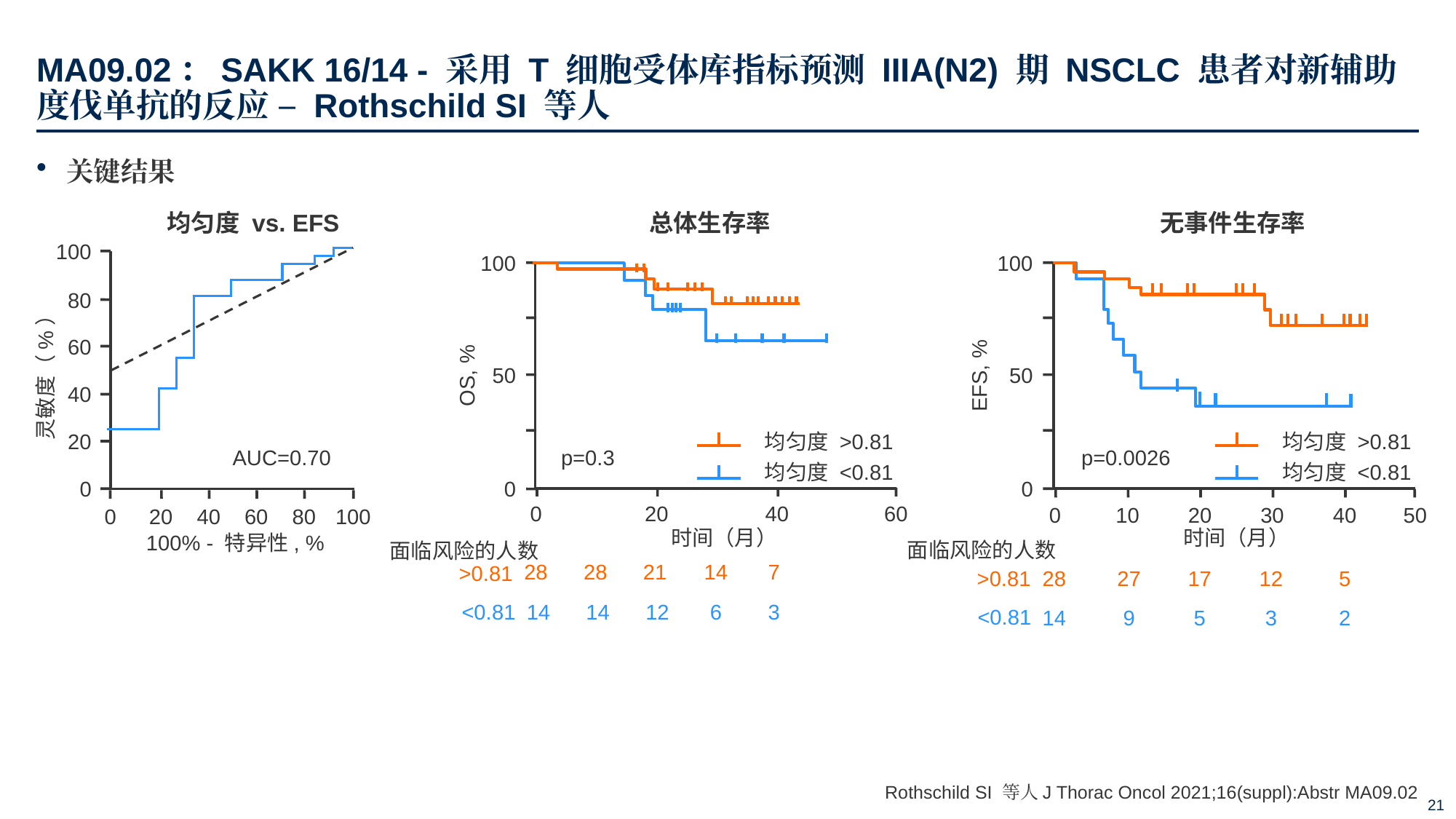

# MA09.02：SAKK 16/14 - 采用 T 细胞受体库指标预测 IIIA(N2) 期 NSCLC 患者对新辅助度伐单抗的反应 – Rothschild SI 等人
关键结果
均匀度 vs. EFS
总体生存率
100

50
OS, %

0

均匀度 >0.81
p=0.3
均匀度 <0.81

0
20
40
60
时间（月）
面临风险的人数
28
28
21
14
7
>0.81
<0.81
3
14
12
6
14
无事件生存率
100

80

60

灵敏度（%）
40

20

0

100

50
EFS, %

0

均匀度 >0.81
AUC=0.70
p=0.0026
均匀度 <0.81

0
10
20
30
40
50

0
20
40
60
80
100
时间（月）
100% - 特异性, %
面临风险的人数
>0.81
28
27
17
12
5
<0.81
14
9
5
3
2
Rothschild SI 等人J Thorac Oncol 2021;16(suppl):Abstr MA09.02